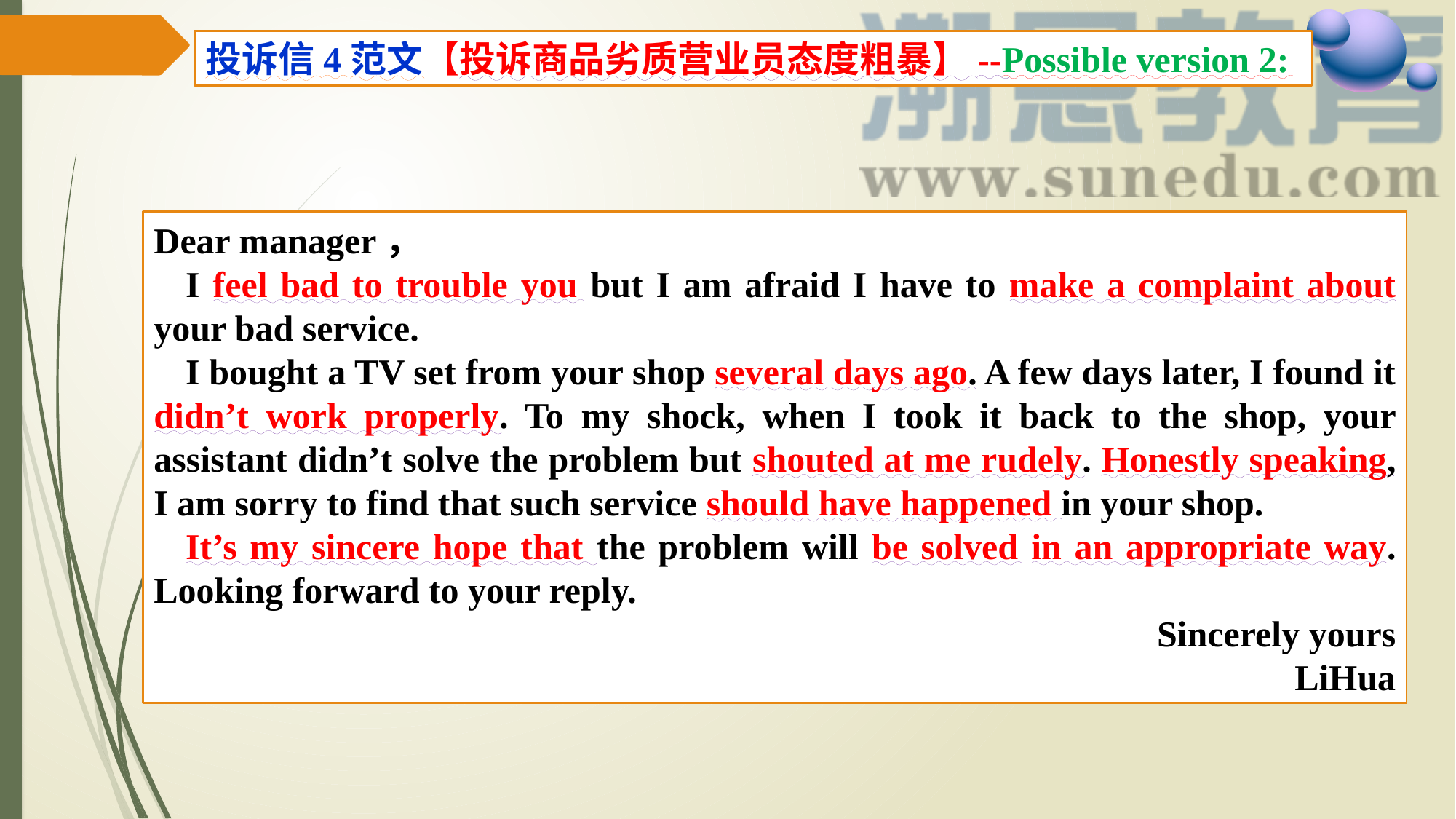

投诉信4范文【投诉商品劣质营业员态度粗暴】--Possible version 2:
Dear manager，
	I feel bad to trouble you but I am afraid I have to make a complaint about your bad service.
I bought a TV set from your shop several days ago. A few days later, I found it didn’t work properly. To my shock, when I took it back to the shop, your assistant didn’t solve the problem but shouted at me rudely. Honestly speaking, I am sorry to find that such service should have happened in your shop.
It’s my sincere hope that the problem will be solved in an appropriate way. Looking forward to your reply.
Sincerely yours
                                                           LiHua